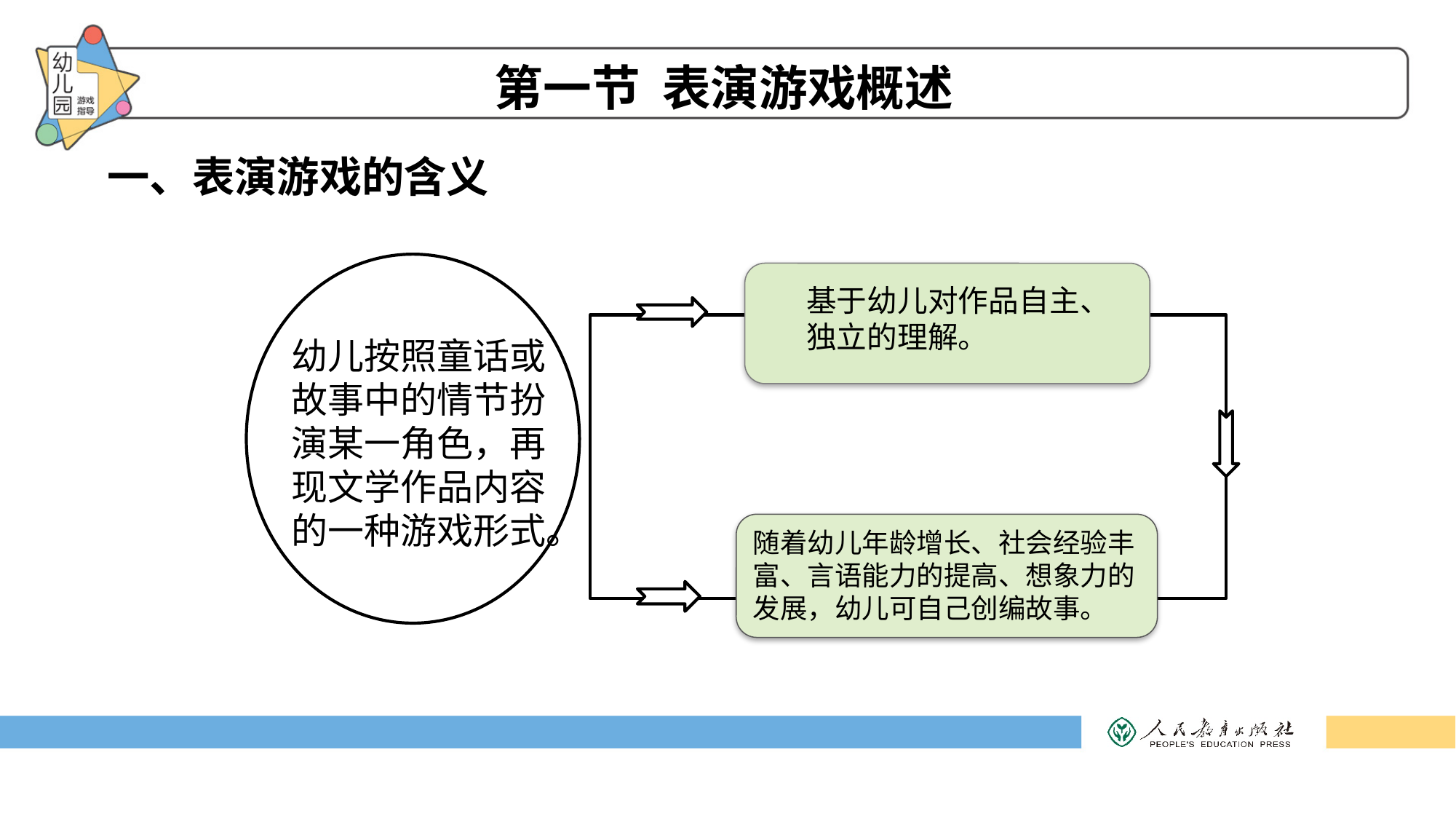

# 第一节  表演游戏概述
一、表演游戏的含义

基于幼儿对作品自主、独立的理解。

幼儿按照童话或
故事中的情节扮
演某一角色，再
现文学作品内容
的一种游戏形式。

随着幼儿年龄增长、社会经验丰富、言语能力的提高、想象力的发展，幼儿可自己创编故事。